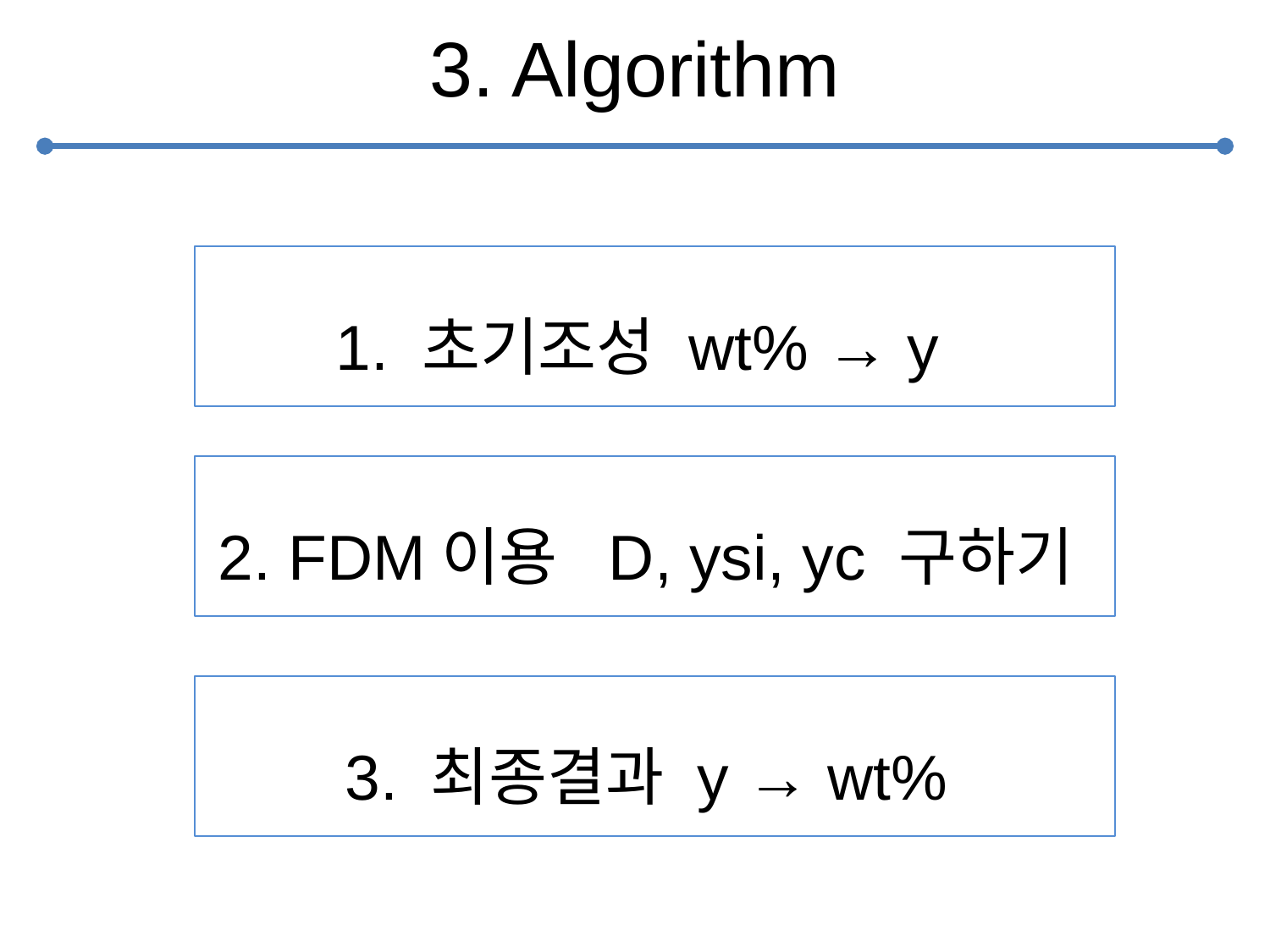

# 3. Algorithm
1. 초기조성 wt% → y
2. FDM이용  D, ysi, yc 구하기
3. 최종결과 y → wt%